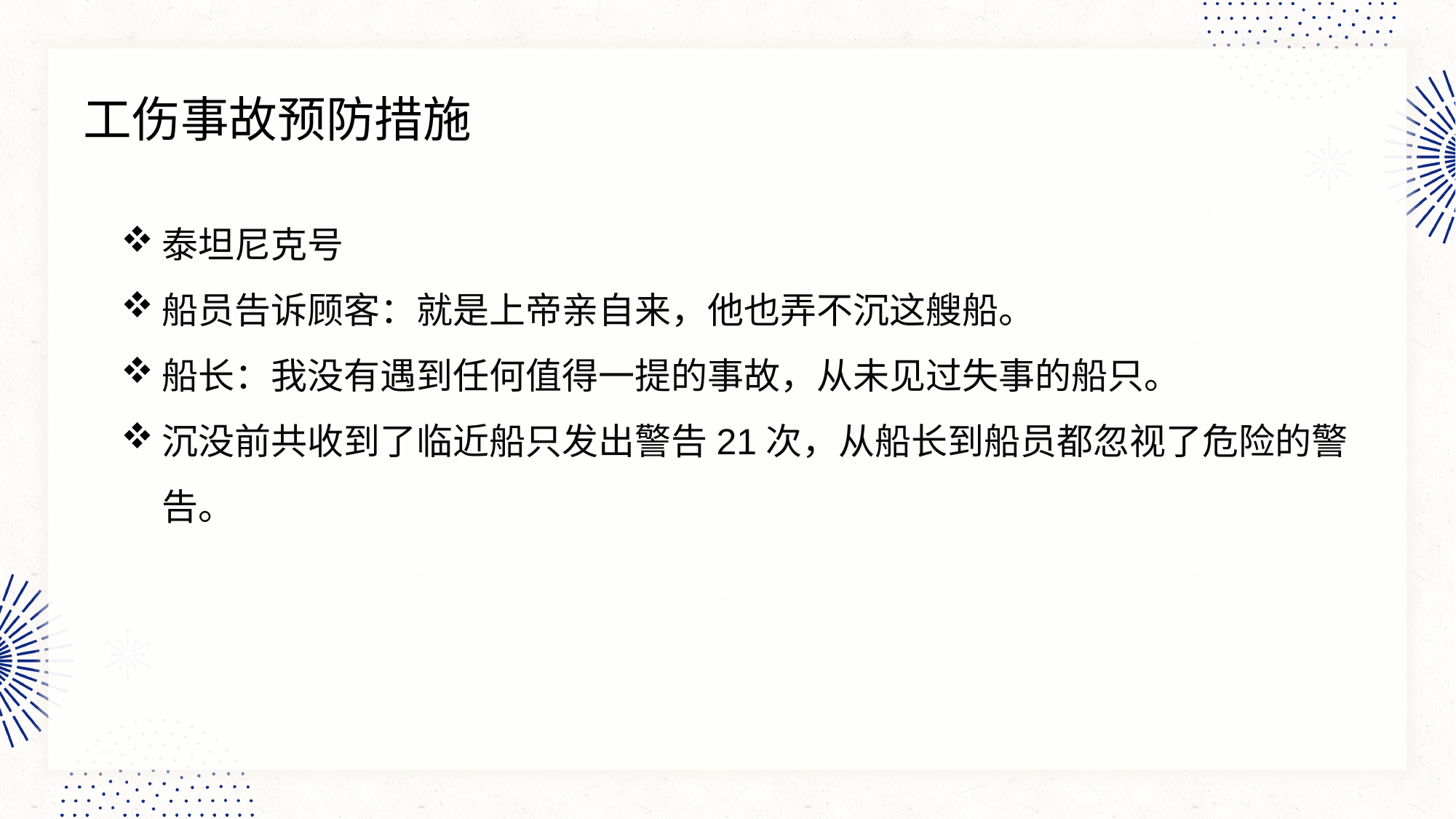

工伤事故预防措施
泰坦尼克号
船员告诉顾客：就是上帝亲自来，他也弄不沉这艘船。
船长：我没有遇到任何值得一提的事故，从未见过失事的船只。
沉没前共收到了临近船只发出警告21次，从船长到船员都忽视了危险的警告。